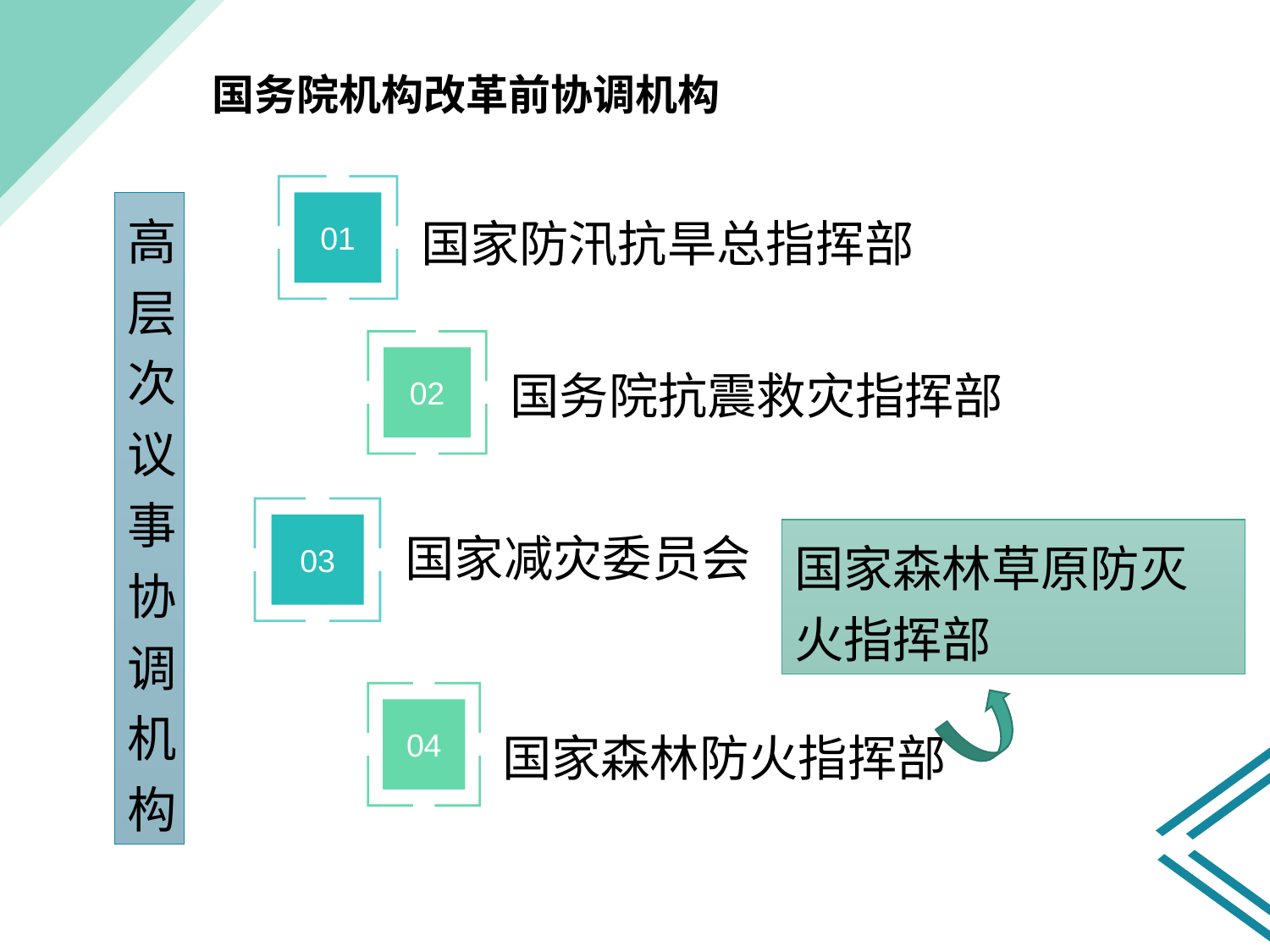

国务院机构改革前协调机构

01
国家防汛抗旱总指挥部
高层次议事协调机构

02
国务院抗震救灾指挥部

03
国家减灾委员会
国家森林草原防灭火指挥部

04
国家森林防火指挥部